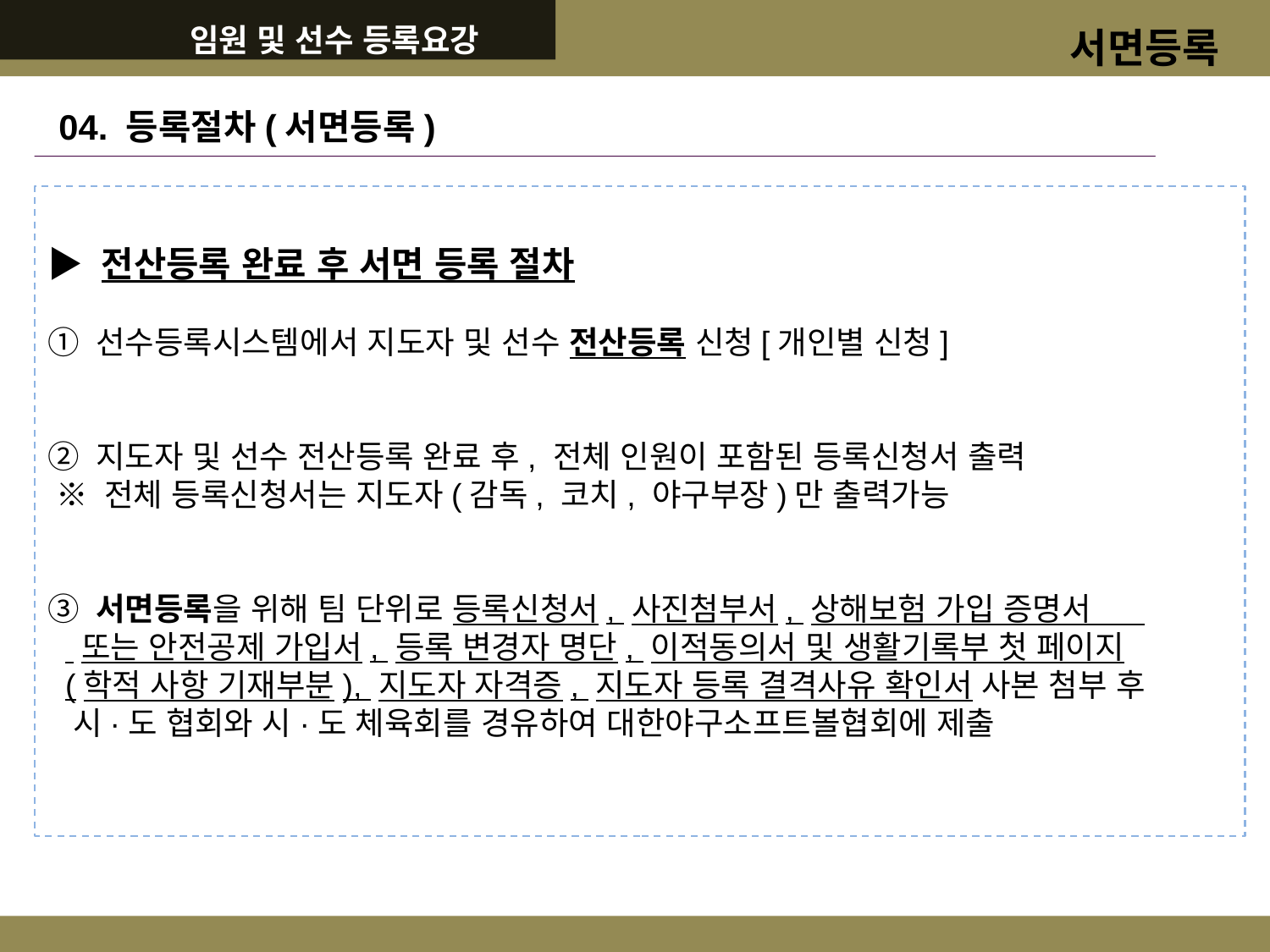

임원 및 선수 등록요강
         서면등록
04. 등록절차(서면등록)

▶ 전산등록 완료 후 서면 등록 절차

① 선수등록시스템에서 지도자 및 선수 전산등록 신청[개인별 신청]

② 지도자 및 선수 전산등록 완료 후, 전체 인원이 포함된 등록신청서 출력
 ※ 전체 등록신청서는 지도자(감독, 코치, 야구부장)만 출력가능

③ 서면등록을 위해 팀 단위로 등록신청서, 사진첨부서, 상해보험 가입 증명서
   또는 안전공제 가입서, 등록 변경자 명단, 이적동의서 및 생활기록부 첫 페이지
  (학적 사항 기재부분), 지도자 자격증, 지도자 등록 결격사유 확인서 사본 첨부 후
  시·도 협회와 시·도 체육회를 경유하여 대한야구소프트볼협회에 제출